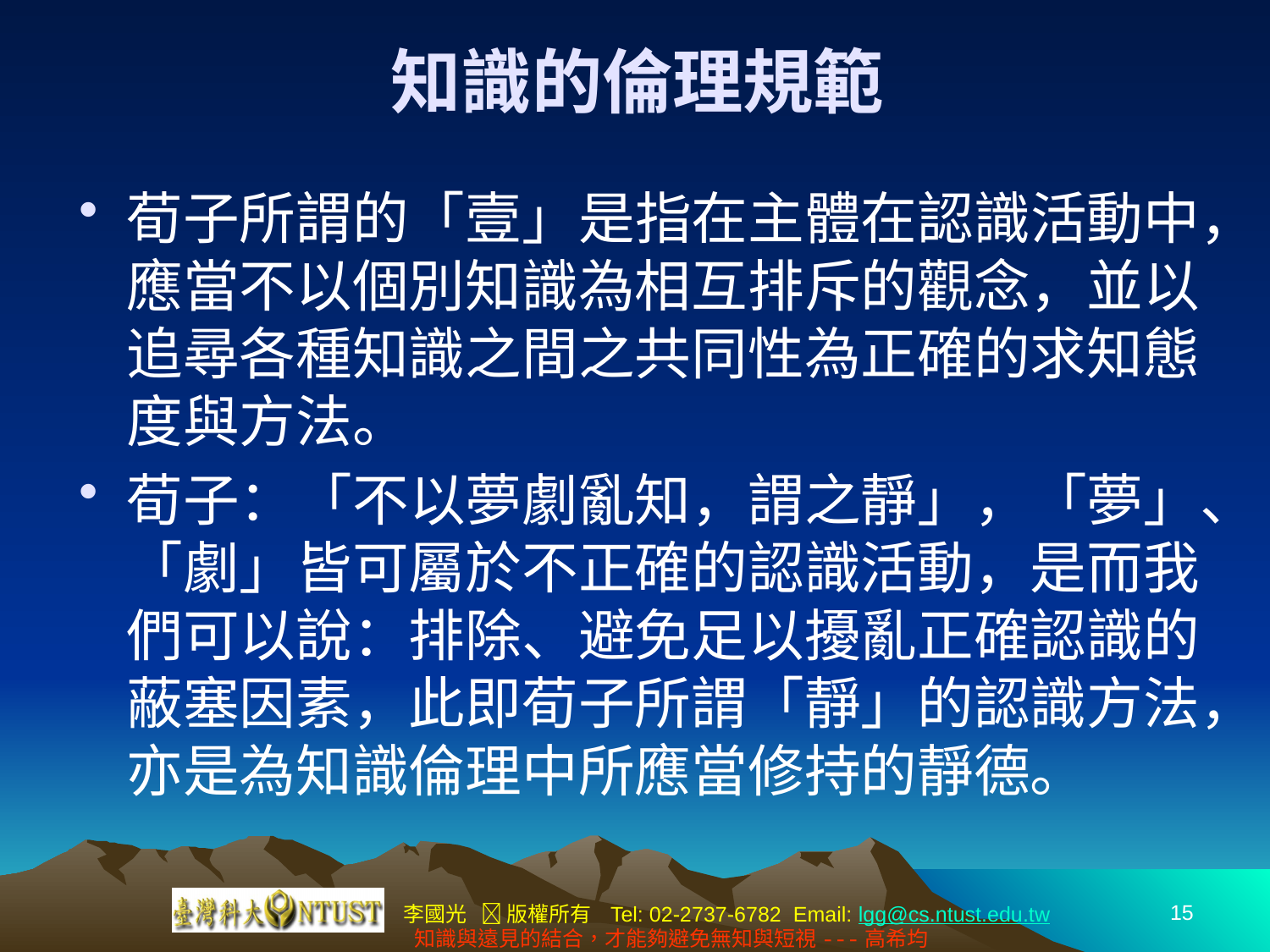

# 知識的倫理規範
荀子所謂的「壹」是指在主體在認識活動中，應當不以個別知識為相互排斥的觀念，並以追尋各種知識之間之共同性為正確的求知態度與方法。
荀子：「不以夢劇亂知，謂之靜」，「夢」、「劇」皆可屬於不正確的認識活動，是而我們可以說：排除、避免足以擾亂正確認識的蔽塞因素，此即荀子所謂「靜」的認識方法，亦是為知識倫理中所應當修持的靜德。

15